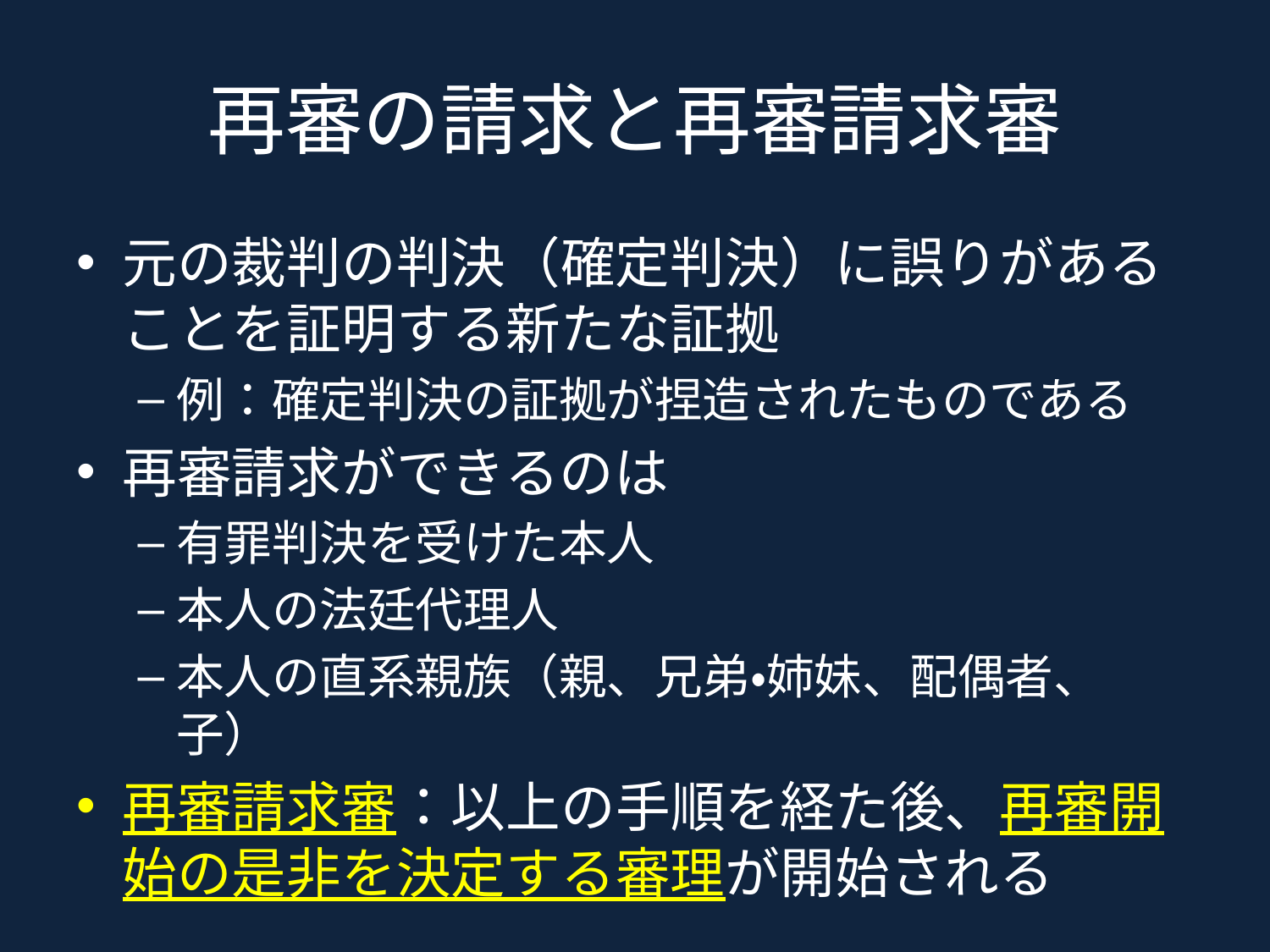

# 再審の請求と再審請求審
元の裁判の判決（確定判決）に誤りがあることを証明する新たな証拠
例：確定判決の証拠が捏造されたものである
再審請求ができるのは
有罪判決を受けた本人
本人の法廷代理人
本人の直系親族（親、兄弟・姉妹、配偶者、子）
再審請求審：以上の手順を経た後、再審開始の是非を決定する審理が開始される